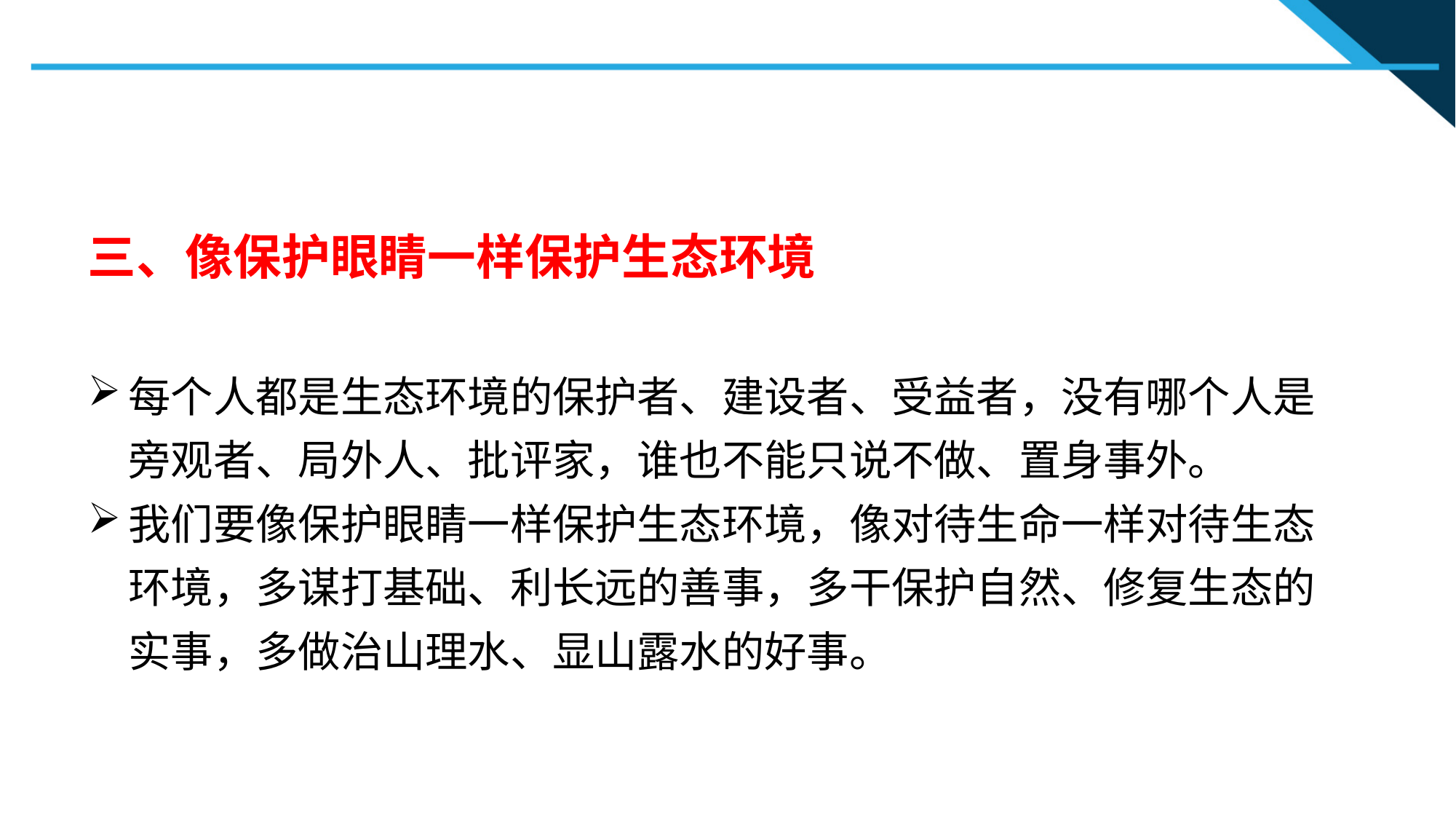

三、像保护眼睛一样保护生态环境

每个人都是生态环境的保护者、建设者、受益者，没有哪个人是旁观者、局外人、批评家，谁也不能只说不做、置身事外。
我们要像保护眼睛一样保护生态环境，像对待生命一样对待生态环境，多谋打基础、利长远的善事，多干保护自然、修复生态的实事，多做治山理水、显山露水的好事。